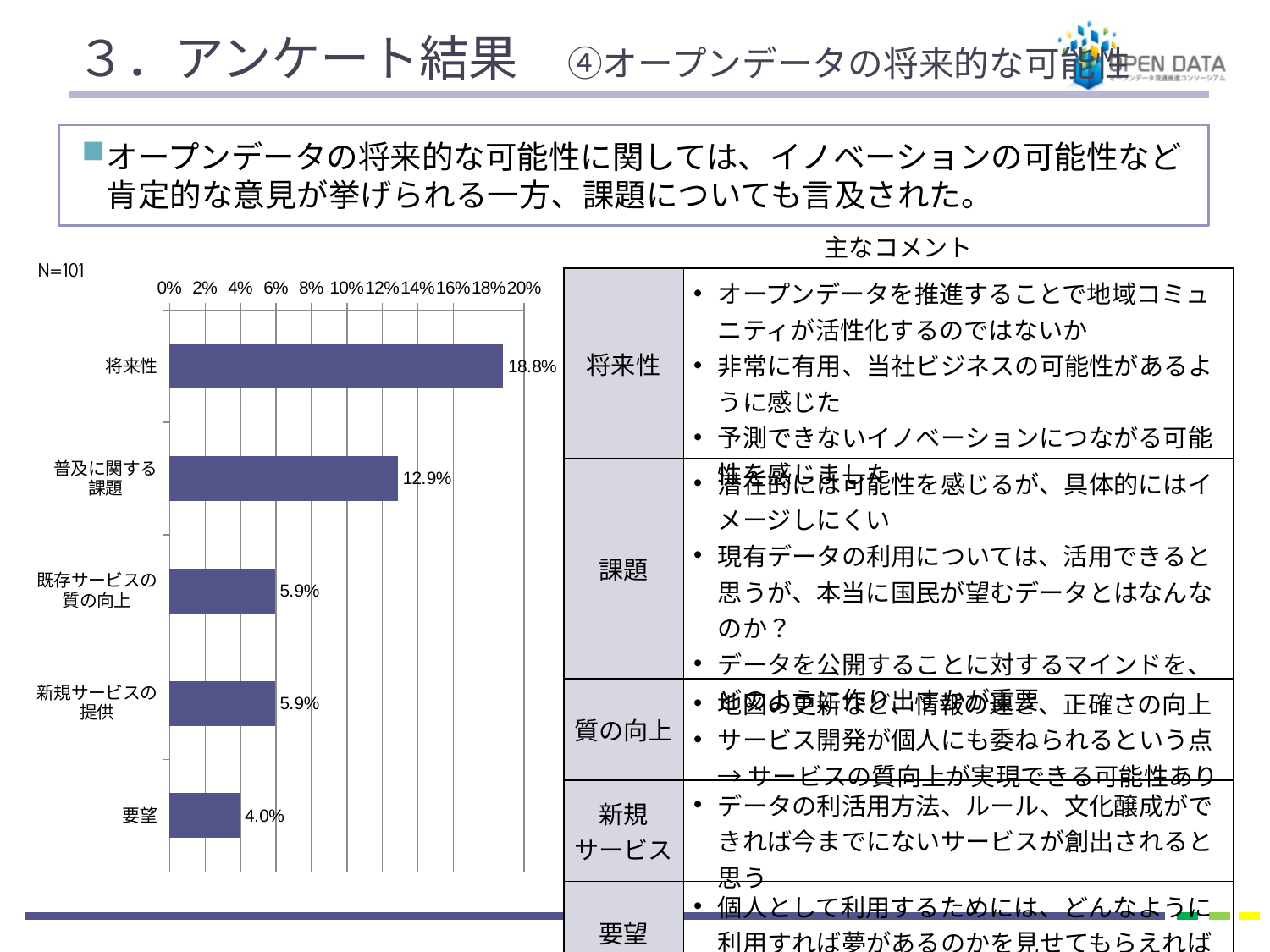

# ３．アンケート結果　④オープンデータの将来的な可能性

オープンデータの将来的な可能性に関しては、イノベーションの可能性など肯定的な意見が挙げられる一方、課題についても言及された。
主なコメント

### Chart

| Category |  |
|---|---|
| 将来性 | 0.18811881188118812 |
| 普及に関する
課題 | 0.12871287128712872 |
| 既存サービスの
質の向上 | 0.0594059405940594 |
| 新規サービスの
提供 | 0.0594059405940594 |
| 要望 | 0.039603960396039604 |
| 将来性 | オープンデータを推進することで地域コミュニティが活性化するのではないか 非常に有用、当社ビジネスの可能性があるように感じた 予測できないイノベーションにつながる可能性を感じました |
| --- | --- |
| 課題 | 潜在的には可能性を感じるが、具体的にはイメージしにくい 現有データの利用については、活用できると思うが、本当に国民が望むデータとはなんなのか？ データを公開することに対するマインドを、どのように作り出すかが重要 |
| 質の向上 | 地図の更新など、情報の速さ、正確さの向上 サービス開発が個人にも委ねられるという点 → サービスの質向上が実現できる可能性あり |
| 新規 サービス | データの利活用方法、ルール、文化醸成ができれば今までにないサービスが創出されると思う |
| 要望 | 個人として利用するためには、どんなように利用すれば夢があるのかを見せてもらえればと思う |
7